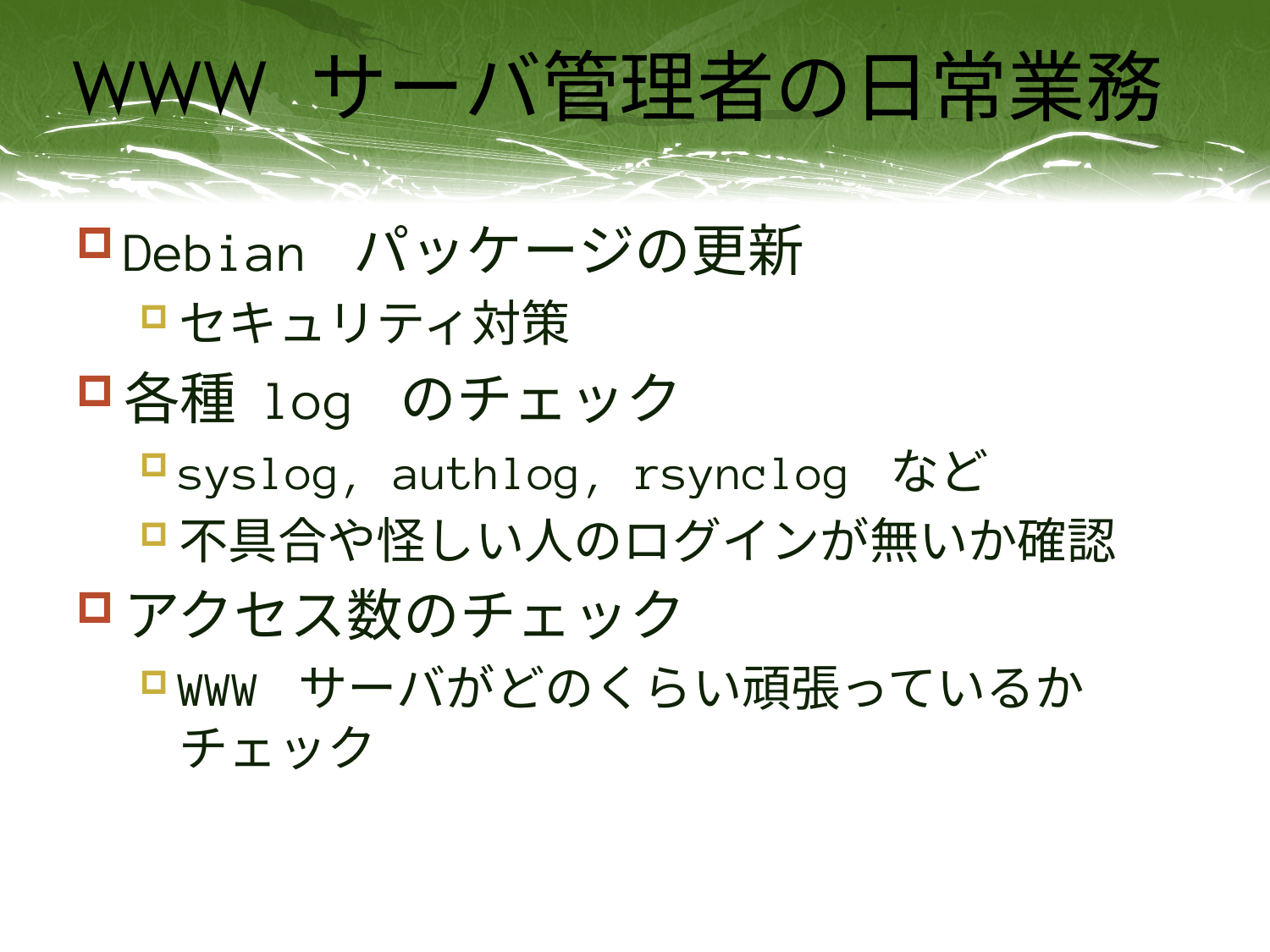

# WWW サーバ管理者の日常業務
Debian パッケージの更新
セキュリティ対策
各種 log のチェック
syslog, authlog, rsynclog など
不具合や怪しい人のログインが無いか確認
アクセス数のチェック
WWW サーバがどのくらい頑張っているかチェック